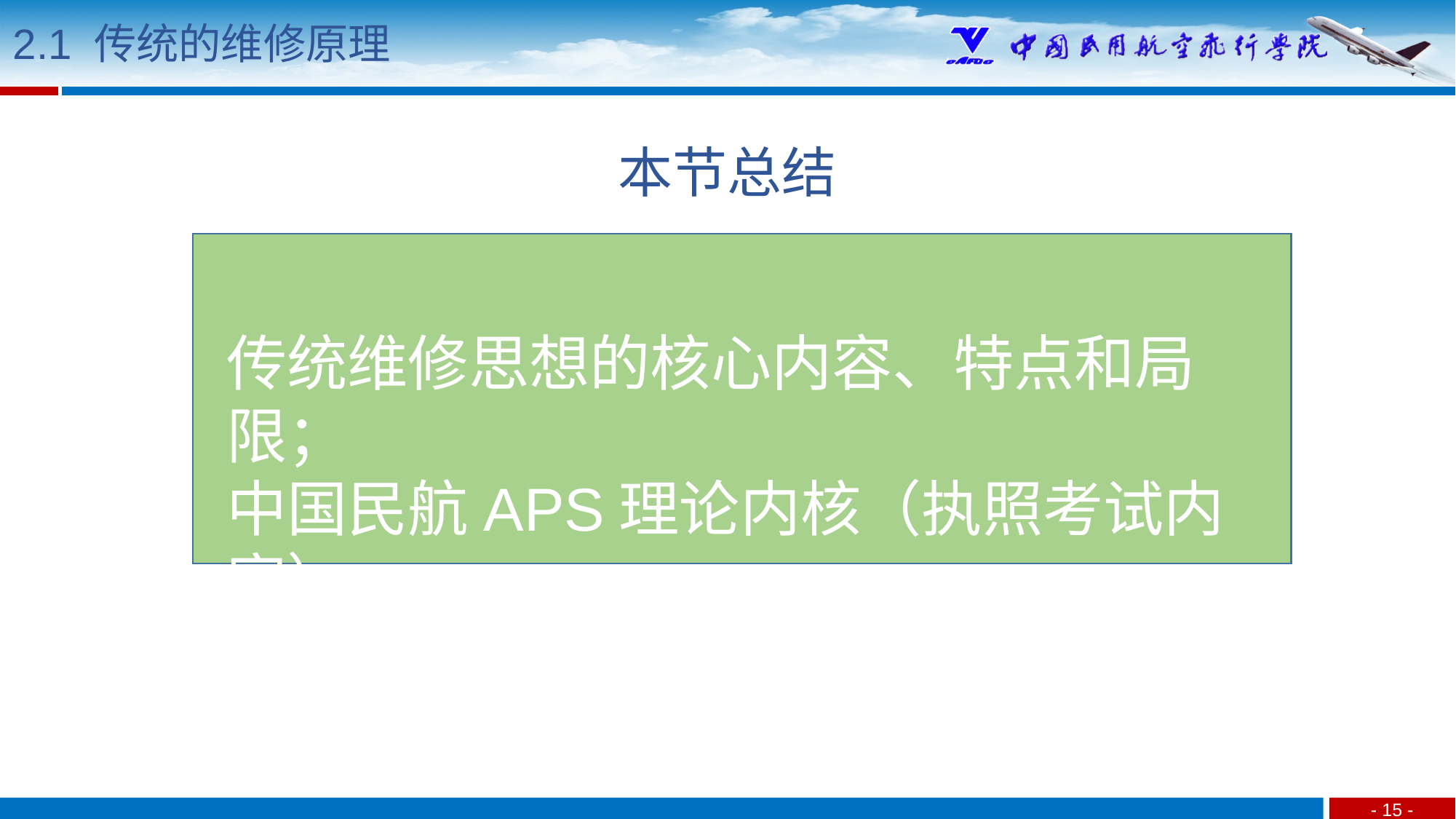

2.1 传统的维修原理
本节总结

传统维修思想的核心内容、特点和局限；
中国民航APS理论内核（执照考试内容）；